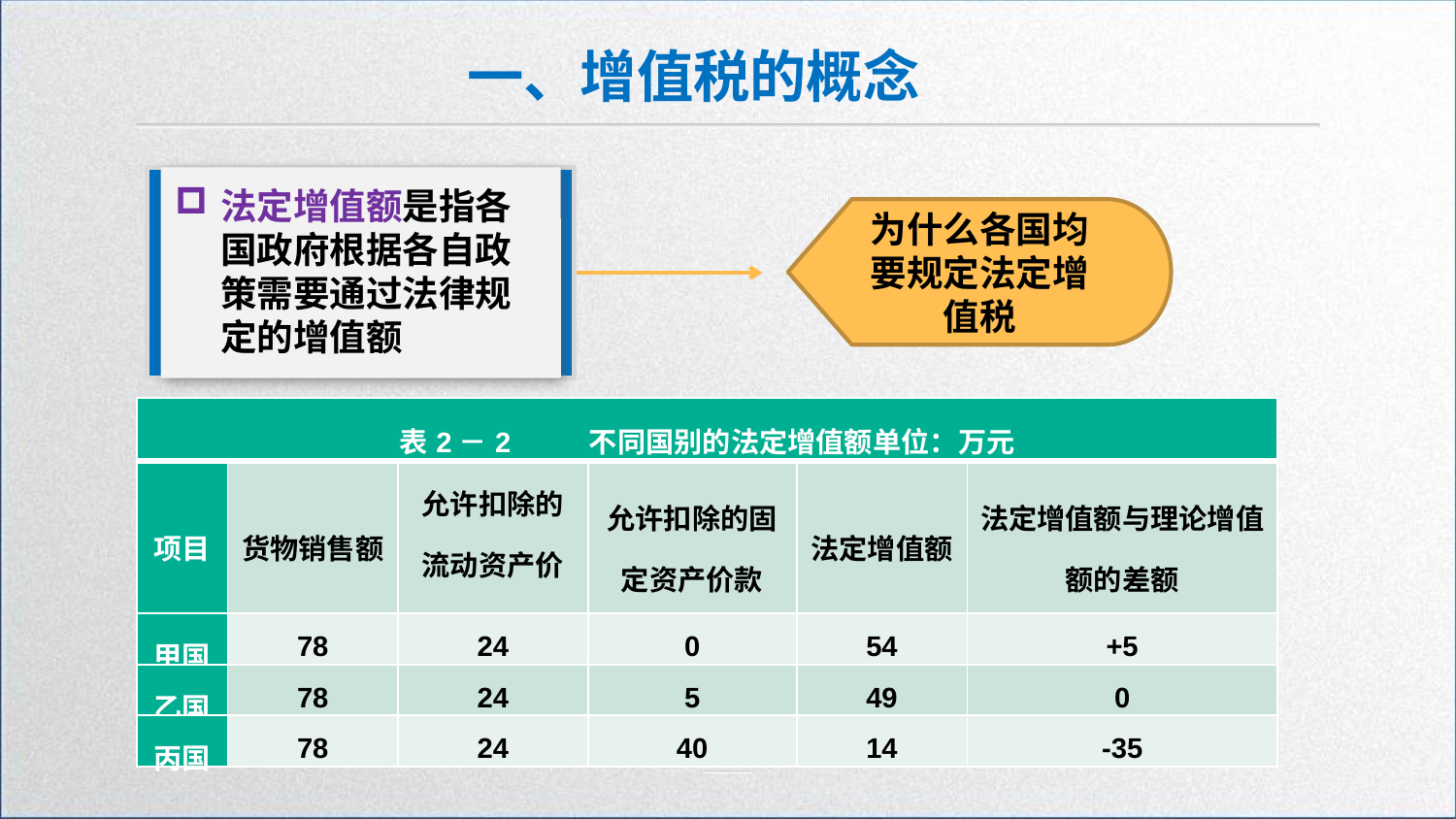

一、增值税的概念

法定增值额是指各国政府根据各自政策需要通过法律规定的增值额
为什么各国均要规定法定增值税
| 表2－2 不同国别的法定增值额单位：万元 |  |  |  |  |  |
| --- | --- | --- | --- | --- | --- |
| 项目 | 货物销售额 | 允许扣除的流动资产价款 | 允许扣除的固定资产价款 | 法定增值额 | 法定增值额与理论增值额的差额 |
| 甲国 | 78 | 24 | 0 | 54 | +5 |
| 乙国 | 78 | 24 | 5 | 49 | 0 |
| 丙国 | 78 | 24 | 40 | 14 | -35 |